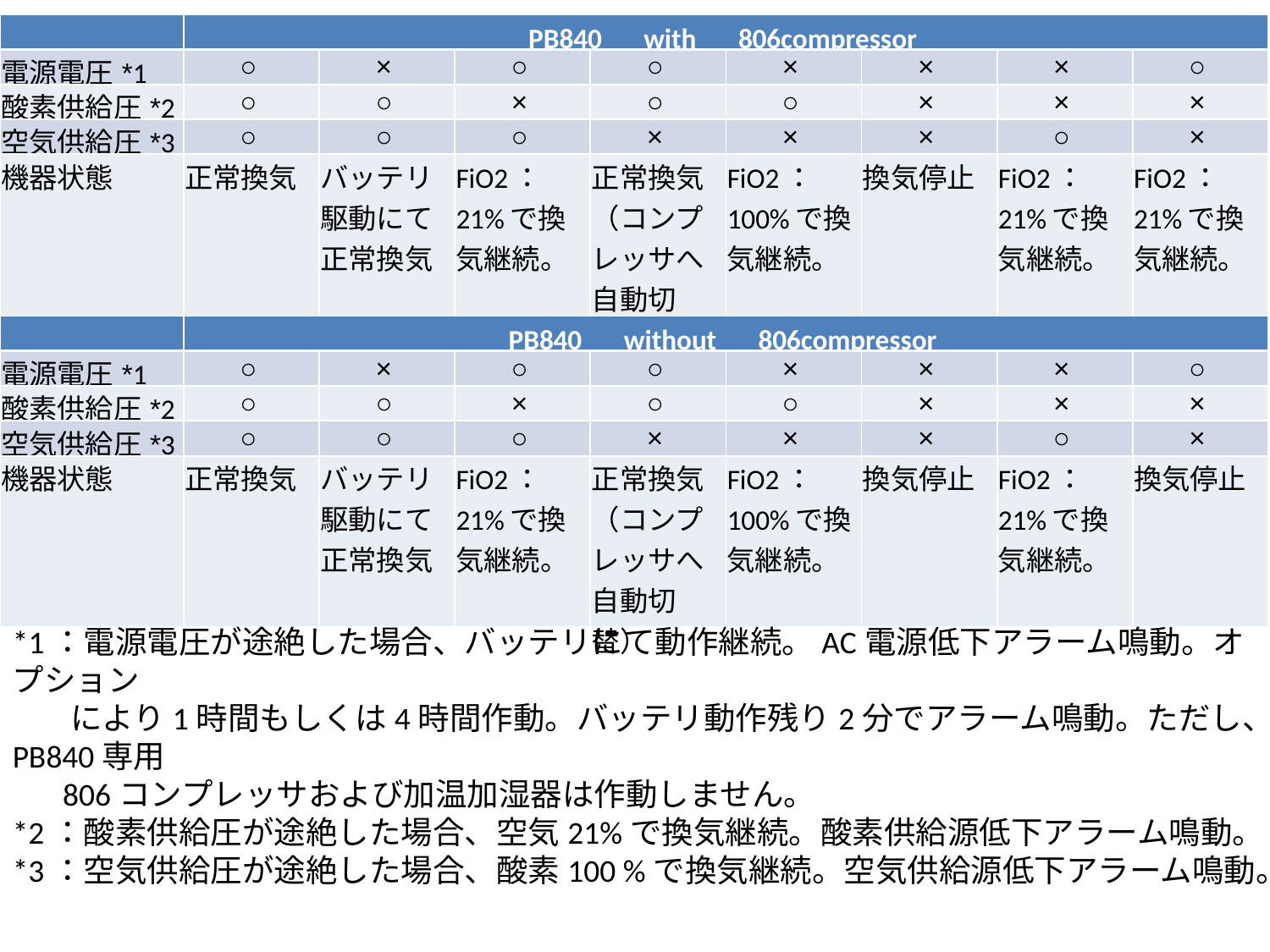

|  | PB840　with　806compressor |  |  |  |  |  |  |  |
| --- | --- | --- | --- | --- | --- | --- | --- | --- |
| 電源電圧\*1 | ○ | × | ○ | ○ | × | × | × | ○ |
| 酸素供給圧\*2 | ○ | ○ | × | ○ | ○ | × | × | × |
| 空気供給圧\*3 | ○ | ○ | ○ | × | × | × | ○ | × |
| 機器状態 | 正常換気 | バッテリ駆動にて正常換気 | FiO2：21%で換気継続。 | 正常換気（コンプレッサへ自動切替） | FiO2：100%で換気継続。 | 換気停止 | FiO2：21%で換気継続。 | FiO2：21%で換気継続。 |
|  | PB840　without　806compressor |  |  |  |  |  |  |  |
| --- | --- | --- | --- | --- | --- | --- | --- | --- |
| 電源電圧\*1 | ○ | × | ○ | ○ | × | × | × | ○ |
| 酸素供給圧\*2 | ○ | ○ | × | ○ | ○ | × | × | × |
| 空気供給圧\*3 | ○ | ○ | ○ | × | × | × | ○ | × |
| 機器状態 | 正常換気 | バッテリ駆動にて正常換気 | FiO2：21%で換気継続。 | 正常換気（コンプレッサへ自動切替） | FiO2：100%で換気継続。 | 換気停止 | FiO2：21%で換気継続。 | 換気停止 |
*1：電源電圧が途絶した場合、バッテリにて動作継続。AC電源低下アラーム鳴動。オプション
       により1時間もしくは4時間作動。バッテリ動作残り2分でアラーム鳴動。ただし、PB840専用
       806コンプレッサおよび加温加湿器は作動しません。
*2：酸素供給圧が途絶した場合、空気21%で換気継続。酸素供給源低下アラーム鳴動。
*3：空気供給圧が途絶した場合、酸素100 %で換気継続。空気供給源低下アラーム鳴動。